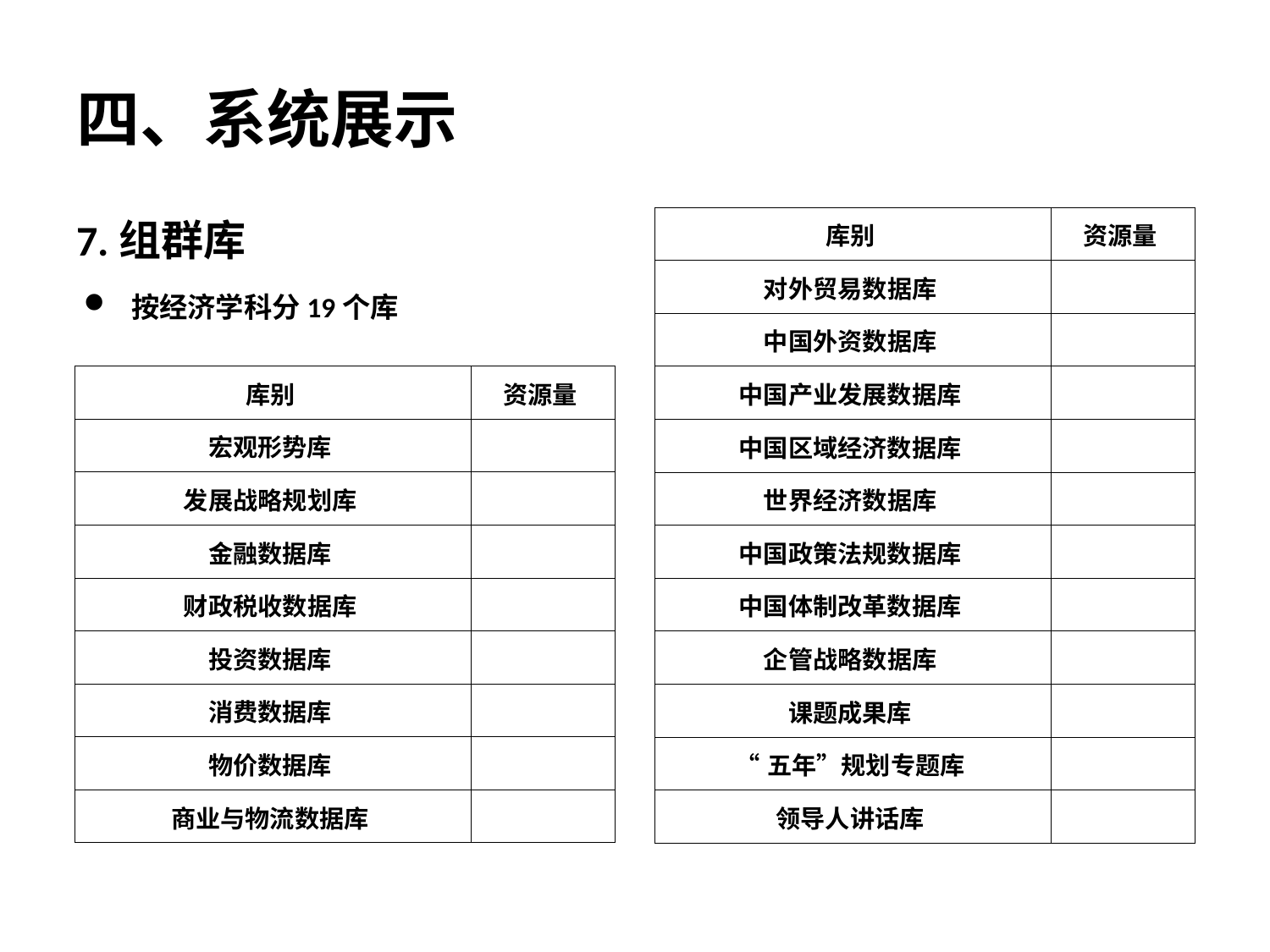

# 四、系统展示
7.组群库
| 库别 | 资源量 |
| --- | --- |
| 对外贸易数据库 |  |
| 中国外资数据库 |  |
| 中国产业发展数据库 |  |
| 中国区域经济数据库 |  |
| 世界经济数据库 |  |
| 中国政策法规数据库 |  |
| 中国体制改革数据库 |  |
| 企管战略数据库 |  |
| 课题成果库 |  |
| “五年”规划专题库 |  |
| 领导人讲话库 |  |
按经济学科分19个库
| 库别 | 资源量 |
| --- | --- |
| 宏观形势库 |  |
| 发展战略规划库 |  |
| 金融数据库 |  |
| 财政税收数据库 |  |
| 投资数据库 |  |
| 消费数据库 |  |
| 物价数据库 |  |
| 商业与物流数据库 |  |